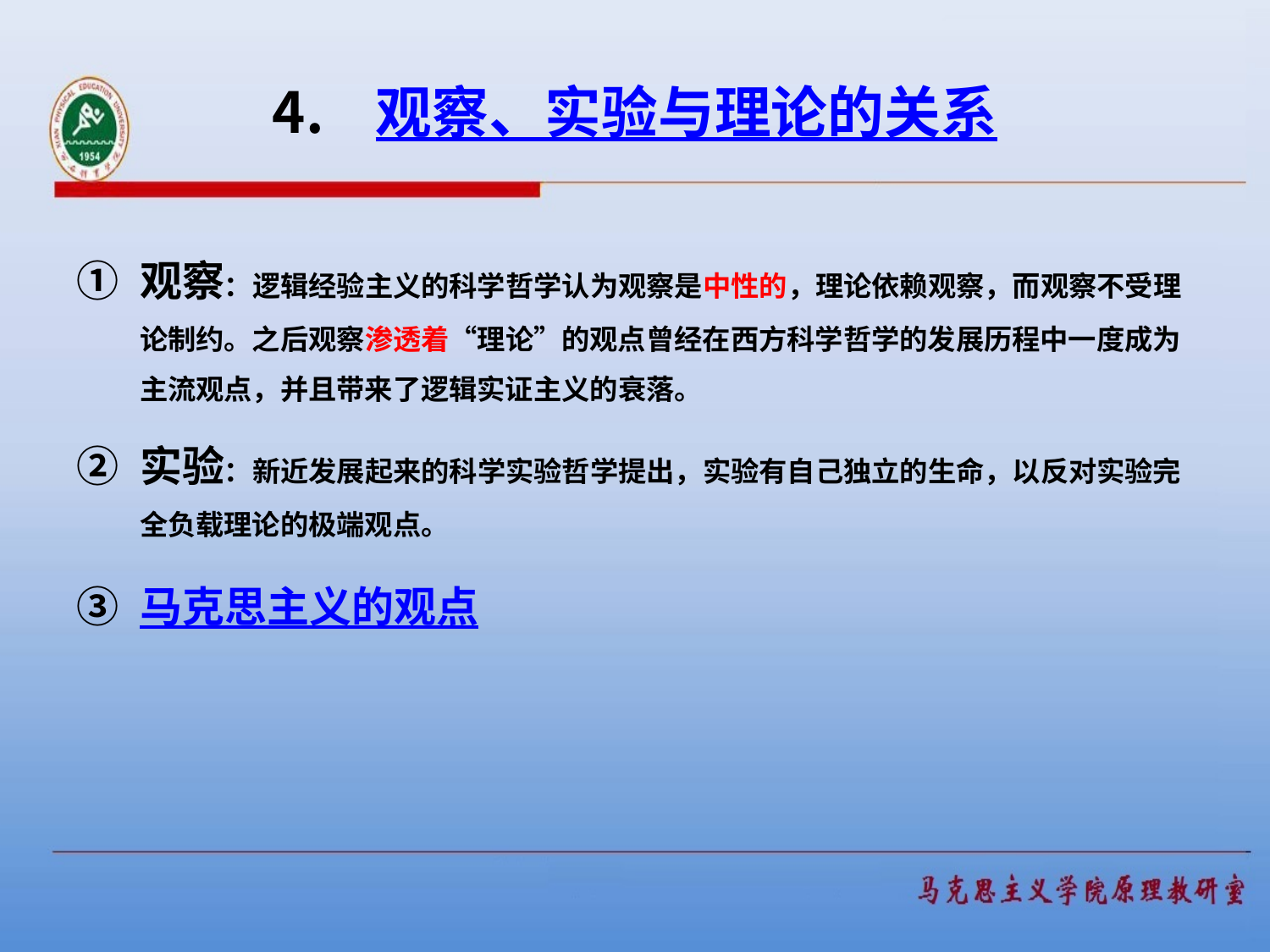

# 观察、实验与理论的关系
观察：逻辑经验主义的科学哲学认为观察是中性的，理论依赖观察，而观察不受理论制约。之后观察渗透着“理论”的观点曾经在西方科学哲学的发展历程中一度成为主流观点，并且带来了逻辑实证主义的衰落。
实验：新近发展起来的科学实验哲学提出，实验有自己独立的生命，以反对实验完全负载理论的极端观点。
马克思主义的观点